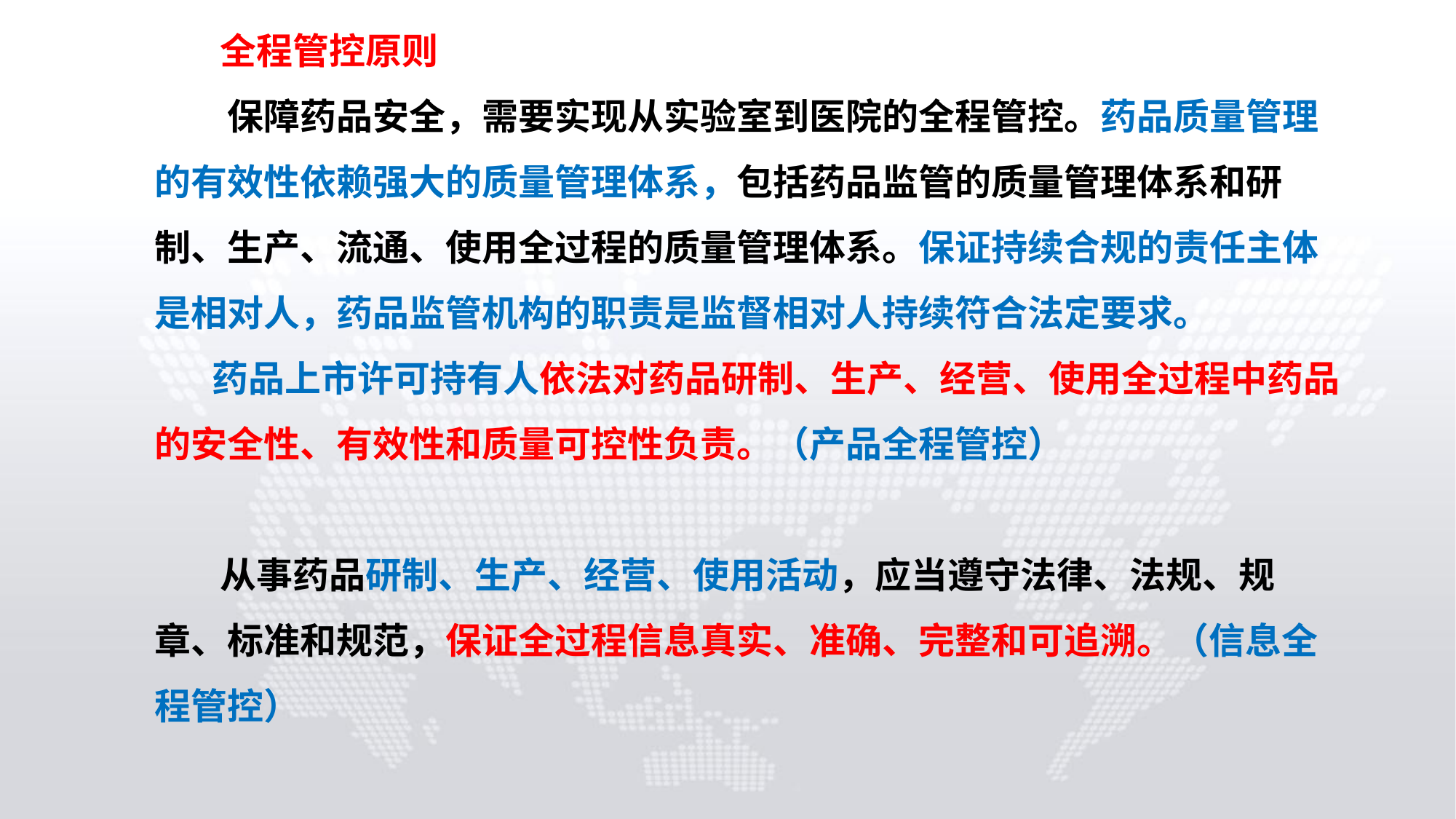

全程管控原则
　　保障药品安全，需要实现从实验室到医院的全程管控。药品质量管理的有效性依赖强大的质量管理体系，包括药品监管的质量管理体系和研制、生产、流通、使用全过程的质量管理体系。保证持续合规的责任主体是相对人，药品监管机构的职责是监督相对人持续符合法定要求。
      药品上市许可持有人依法对药品研制、生产、经营、使用全过程中药品的安全性、有效性和质量可控性负责。（产品全程管控）

       从事药品研制、生产、经营、使用活动，应当遵守法律、法规、规章、标准和规范，保证全过程信息真实、准确、完整和可追溯。（信息全程管控）